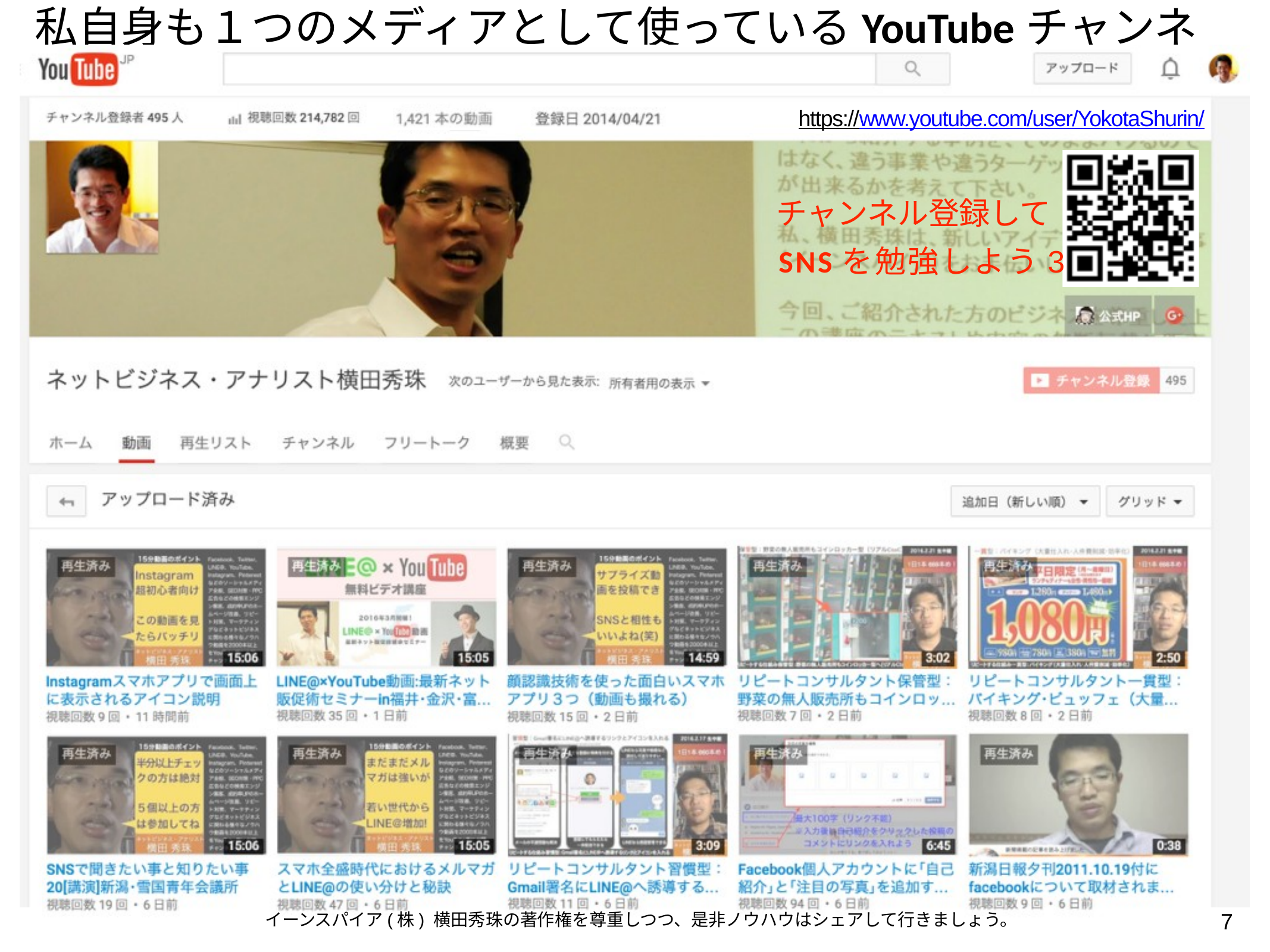

# 私自身も１つのメディアとして使っているYouTubeチャンネル

https://www.youtube.com/user/YokotaShurin/

チャンネル登録して
SNSを勉強しよう3

7
イーンスパイア(株) 横田秀珠の著作権を尊重しつつ、是非ノウハウはシェアして行きましょう。